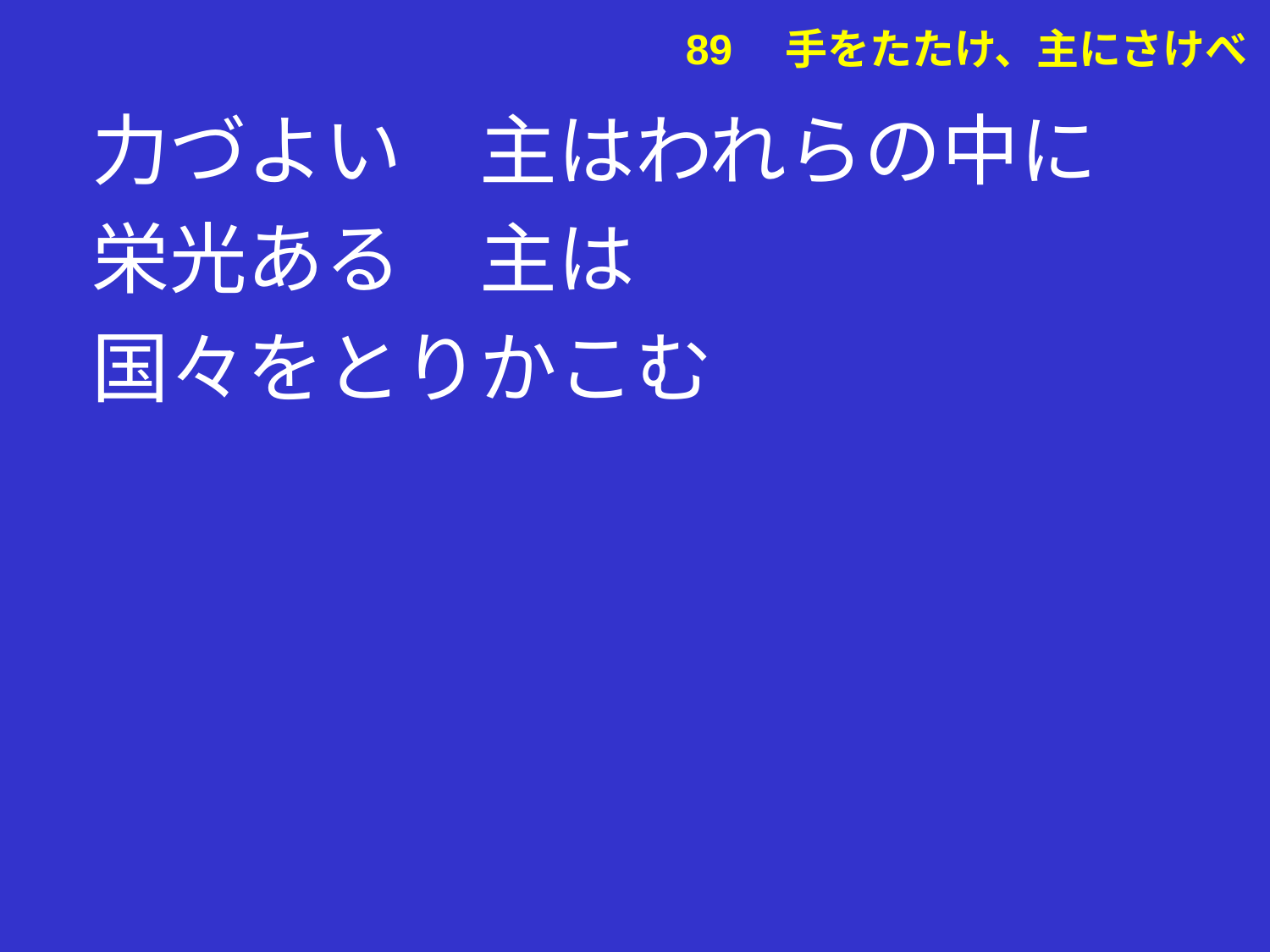

力づよい　主はわれらの中に
栄光ある　主は
国々をとりかこむ
# 89　手をたたけ、主にさけべ